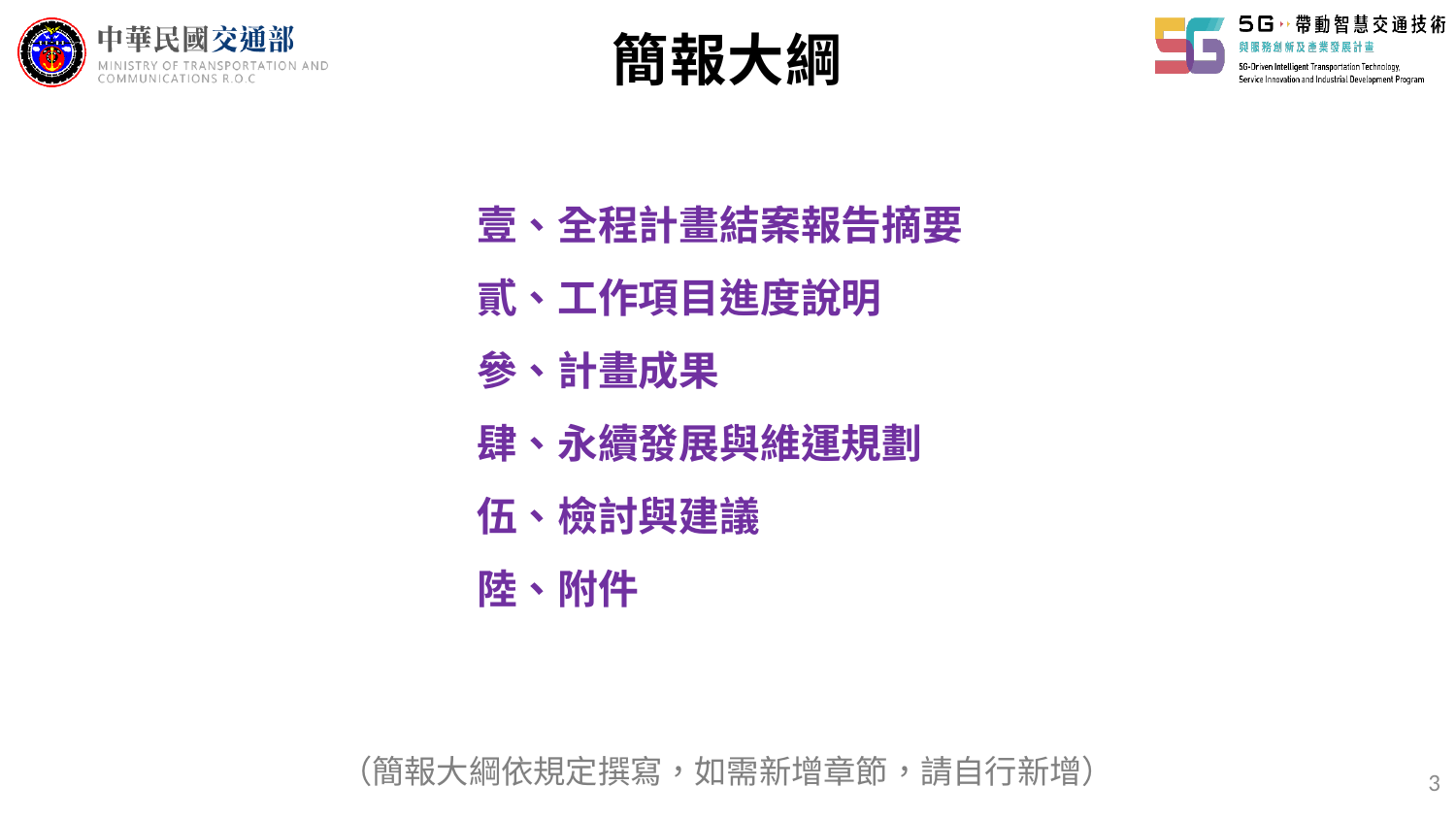

簡報大綱
壹、全程計畫結案報告摘要
貳、工作項目進度說明
參、計畫成果
肆、永續發展與維運規劃
伍、檢討與建議
陸、附件
（簡報大綱依規定撰寫，如需新增章節，請自行新增）
3